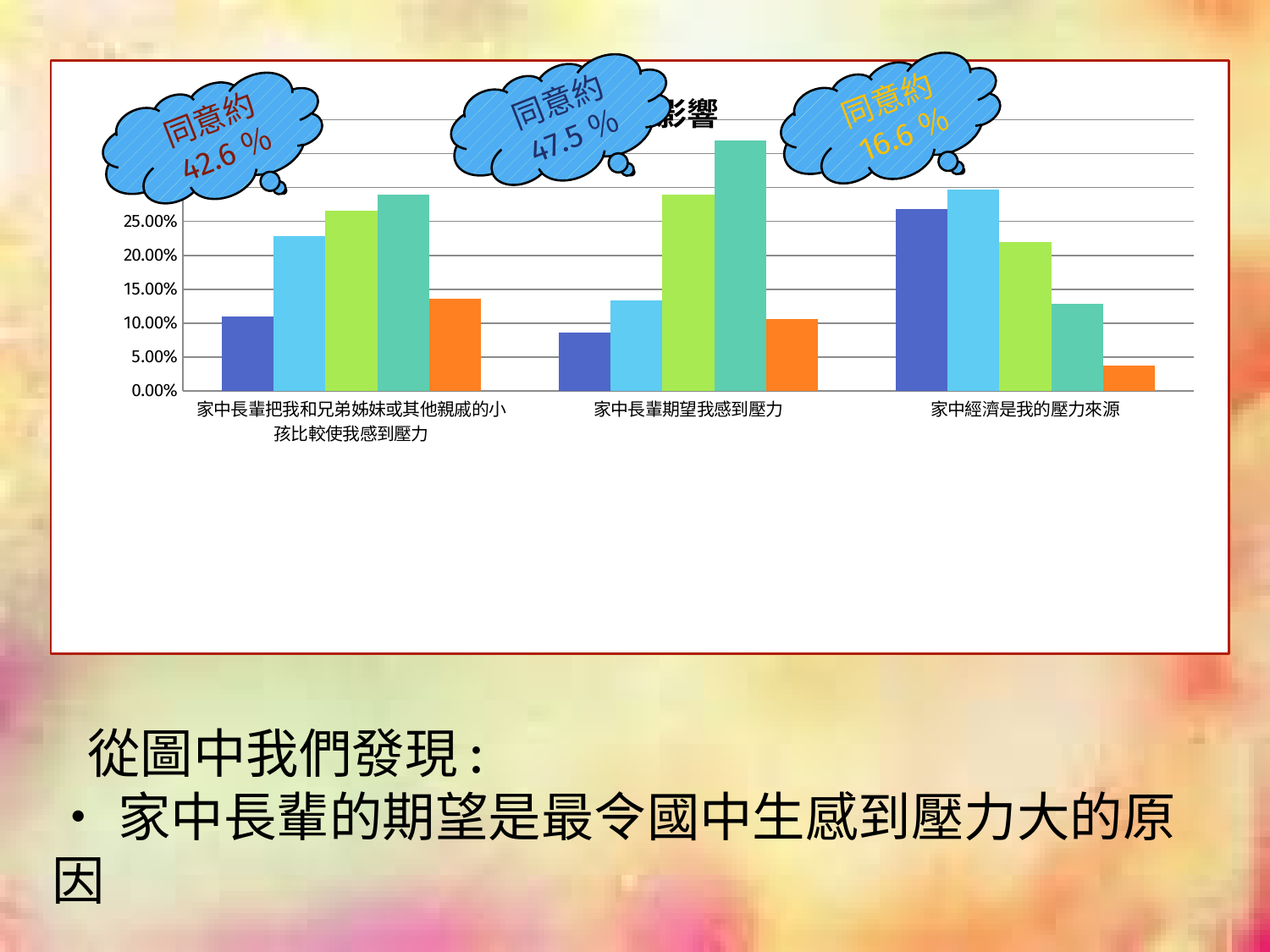

### Chart: 家庭的影響

| Category | 非常不同意 | 不同意 | 沒意見 | 同意 | 非常同意 |
|---|---|---|---|---|---|
| 家中長輩把我和兄弟姊妹或其他親戚的小孩比較使我感到壓力
 | 0.1099195710455765 | 0.22788203753351208 | 0.26541554959785635 | 0.28954423592493383 | 0.1360544217687075 |
| 家中長輩期望我感到壓力 | 0.08579088471849874 | 0.13404825737265424 | 0.28954423592493383 | 0.3699731903485259 | 0.10544217687074832 |
| 家中經濟是我的壓力來源 | 0.26809651474530827 | 0.2975871313672934 | 0.2198391420911535 | 0.12868632707774788 | 0.03741496598639468 |
同意約16.6％
同意約47.5％
同意約42.6％
   從圖中我們發現:
‧家中長輩的期望是最令國中生感到壓力大的原因